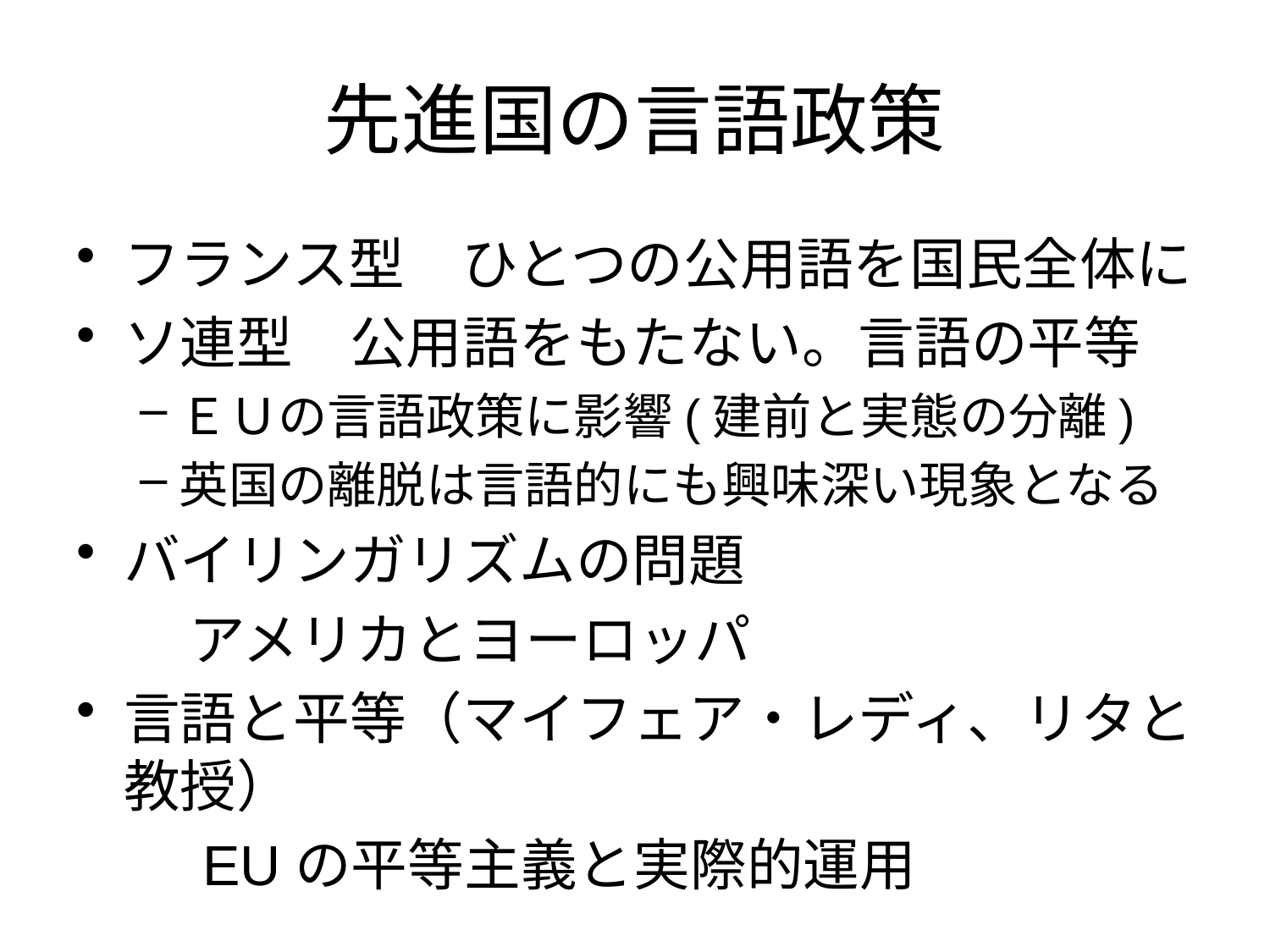

# 先進国の言語政策
フランス型　ひとつの公用語を国民全体に
ソ連型　公用語をもたない。言語の平等
ＥＵの言語政策に影響(建前と実態の分離)
英国の離脱は言語的にも興味深い現象となる
バイリンガリズムの問題
　　アメリカとヨーロッパ
言語と平等（マイフェア・レディ、リタと教授）
　　EUの平等主義と実際的運用